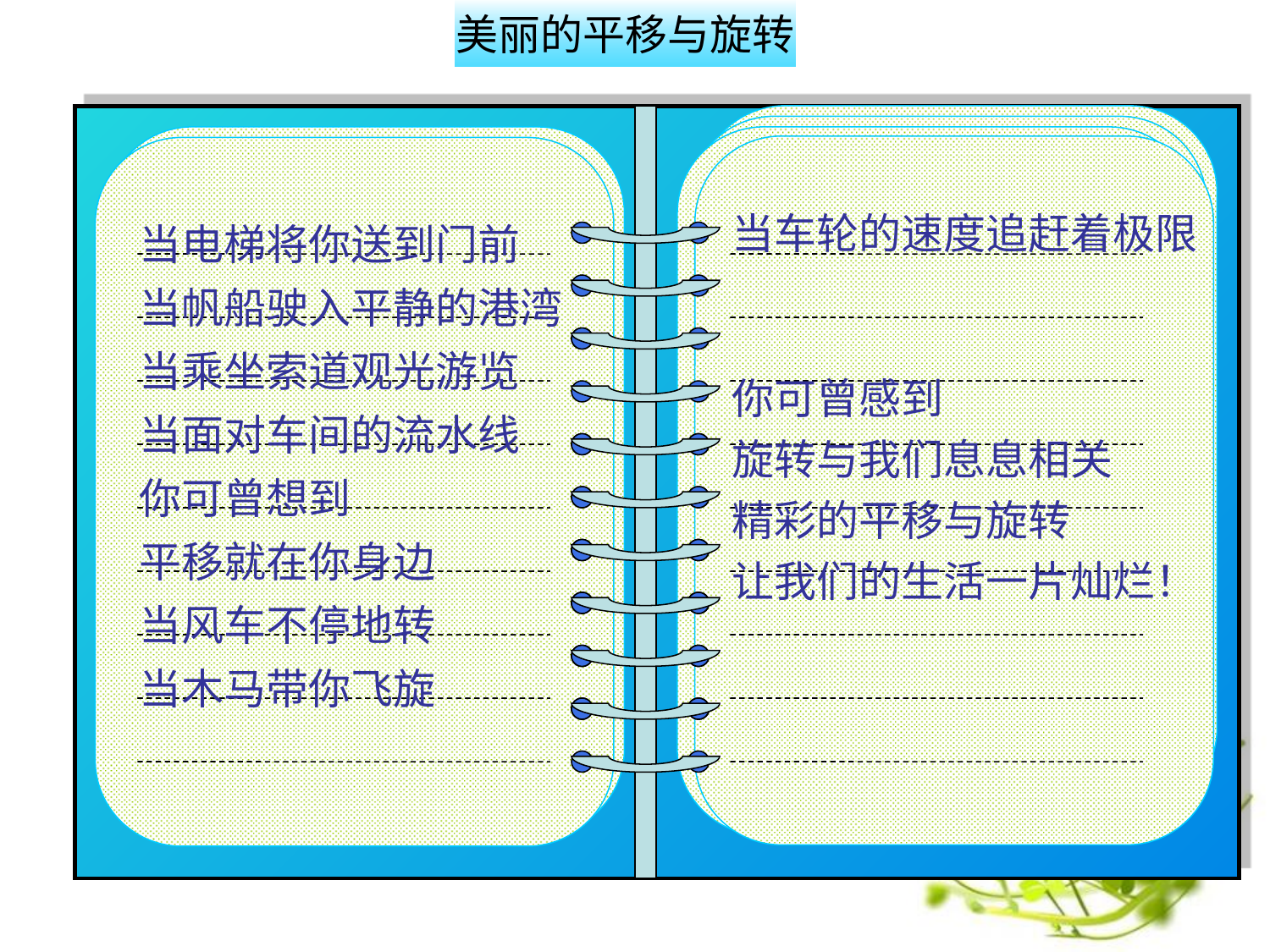

美丽的平移与旋转

当电梯将你送到门前
当帆船驶入平静的港湾
当乘坐索道观光游览
当面对车间的流水线
你可曾想到
平移就在你身边
当风车不停地转
当木马带你飞旋
当车轮的速度追赶着极限
你可曾感到
旋转与我们息息相关
精彩的平移与旋转
让我们的生活一片灿烂！